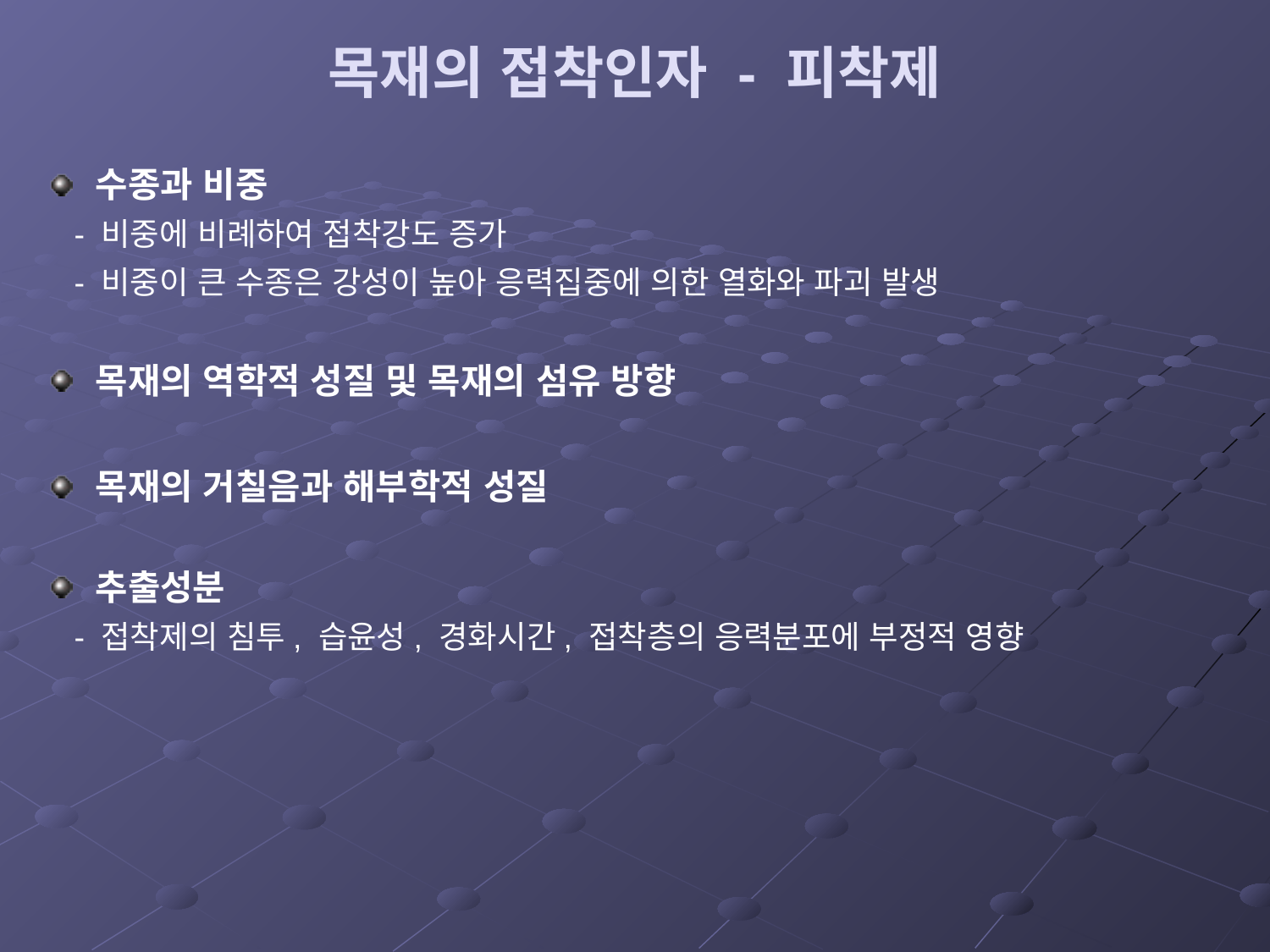

# 목재의 접착인자 - 피착제
수종과 비중
   - 비중에 비례하여 접착강도 증가
   - 비중이 큰 수종은 강성이 높아 응력집중에 의한 열화와 파괴 발생

목재의 역학적 성질 및 목재의 섬유 방향

목재의 거칠음과 해부학적 성질

추출성분
   - 접착제의 침투, 습윤성, 경화시간, 접착층의 응력분포에 부정적 영향